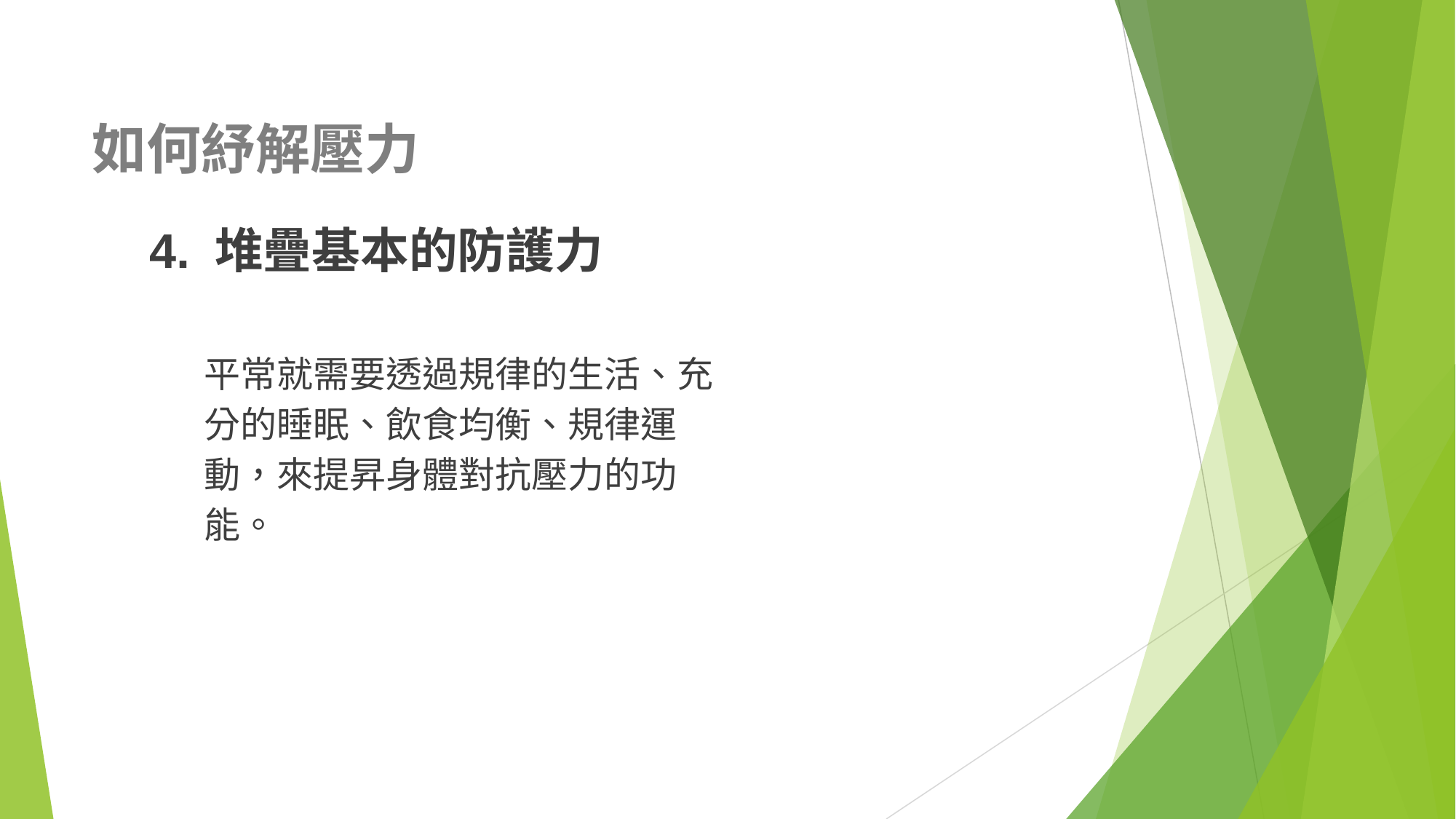

# 如何紓解壓力
4. 堆疊基本的防護力
平常就需要透過規律的生活、充分的睡眠、飲食均衡、規律運動，來提昇身體對抗壓力的功能。